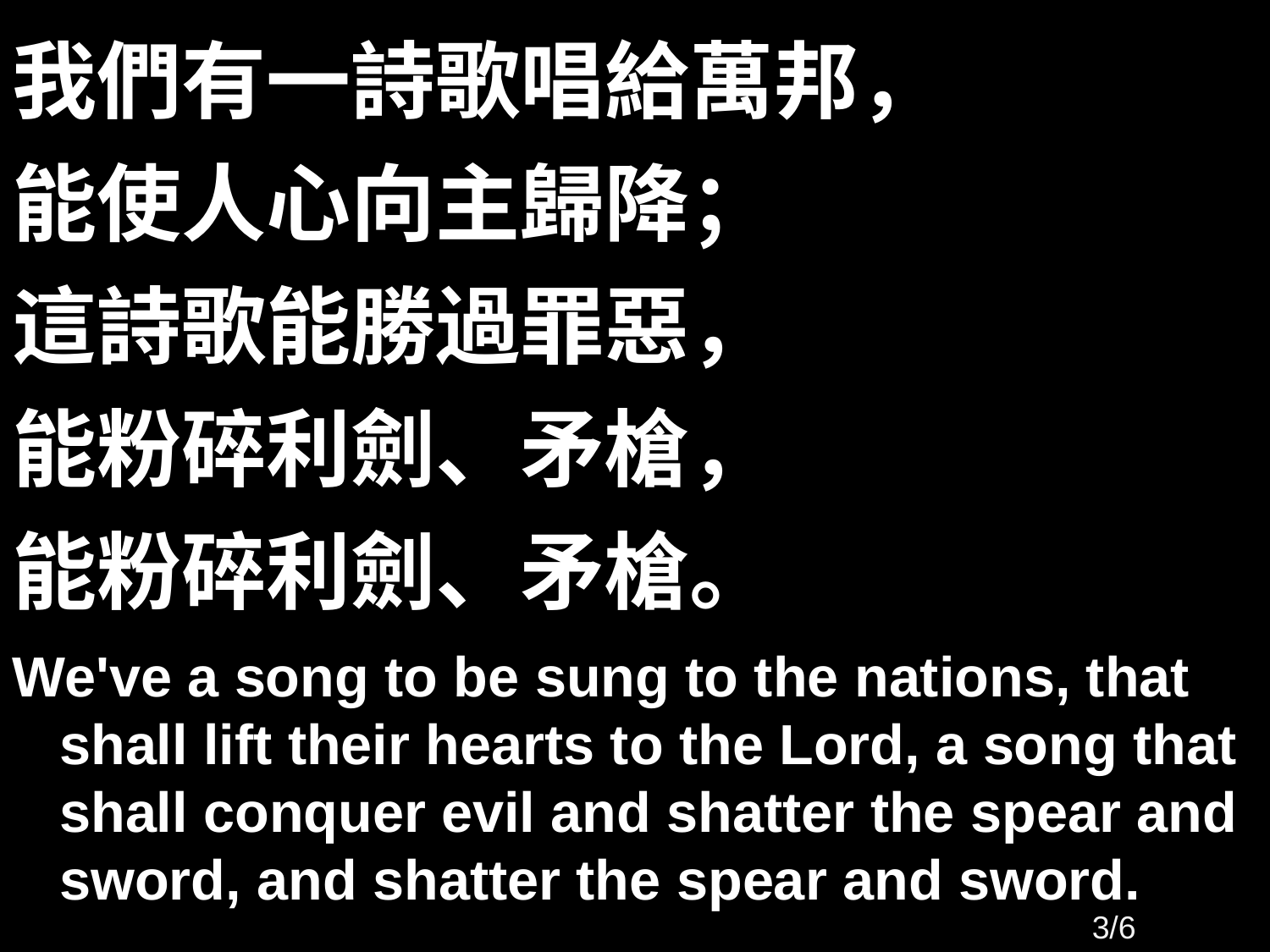

# 我們有一詩歌唱給萬邦，
能使人心向主歸降；
這詩歌能勝過罪惡，
能粉碎利劍、矛槍，
能粉碎利劍、矛槍。
We've a song to be sung to the nations, that shall lift their hearts to the Lord, a song that shall conquer evil and shatter the spear and sword, and shatter the spear and sword.
3/66